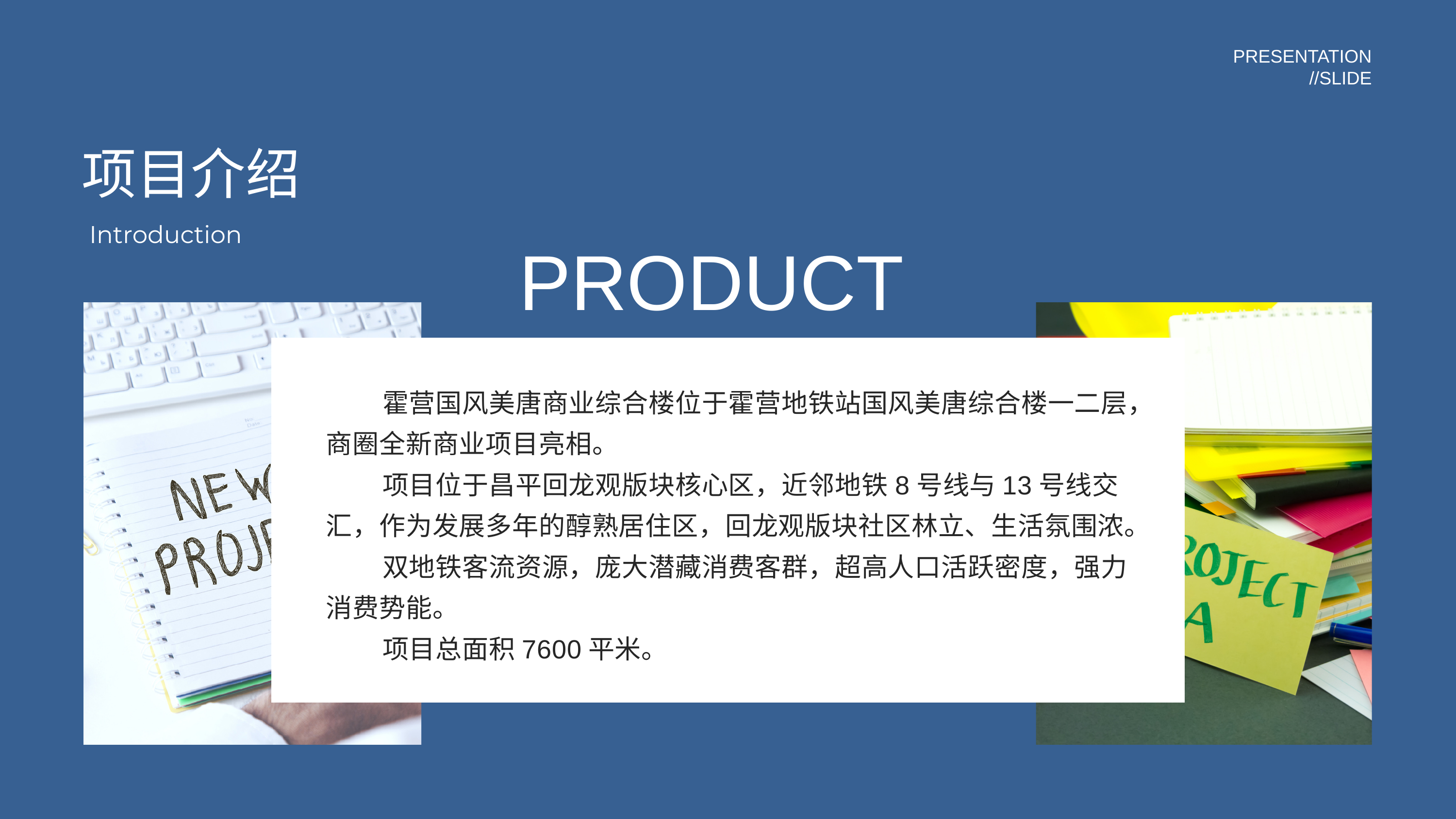

PRESENTATION
//SLIDE
项目介绍
 Introduction
PRODUCT

        霍营国风美唐商业综合楼位于霍营地铁站国风美唐综合楼一二层，商圈全新商业项目亮相。
        项目位于昌平回龙观版块核心区，近邻地铁8号线与13号线交汇，作为发展多年的醇熟居住区，回龙观版块社区林立、生活氛围浓。
        双地铁客流资源，庞大潜藏消费客群，超高人口活跃密度，强力消费势能。
        项目总面积7600平米。